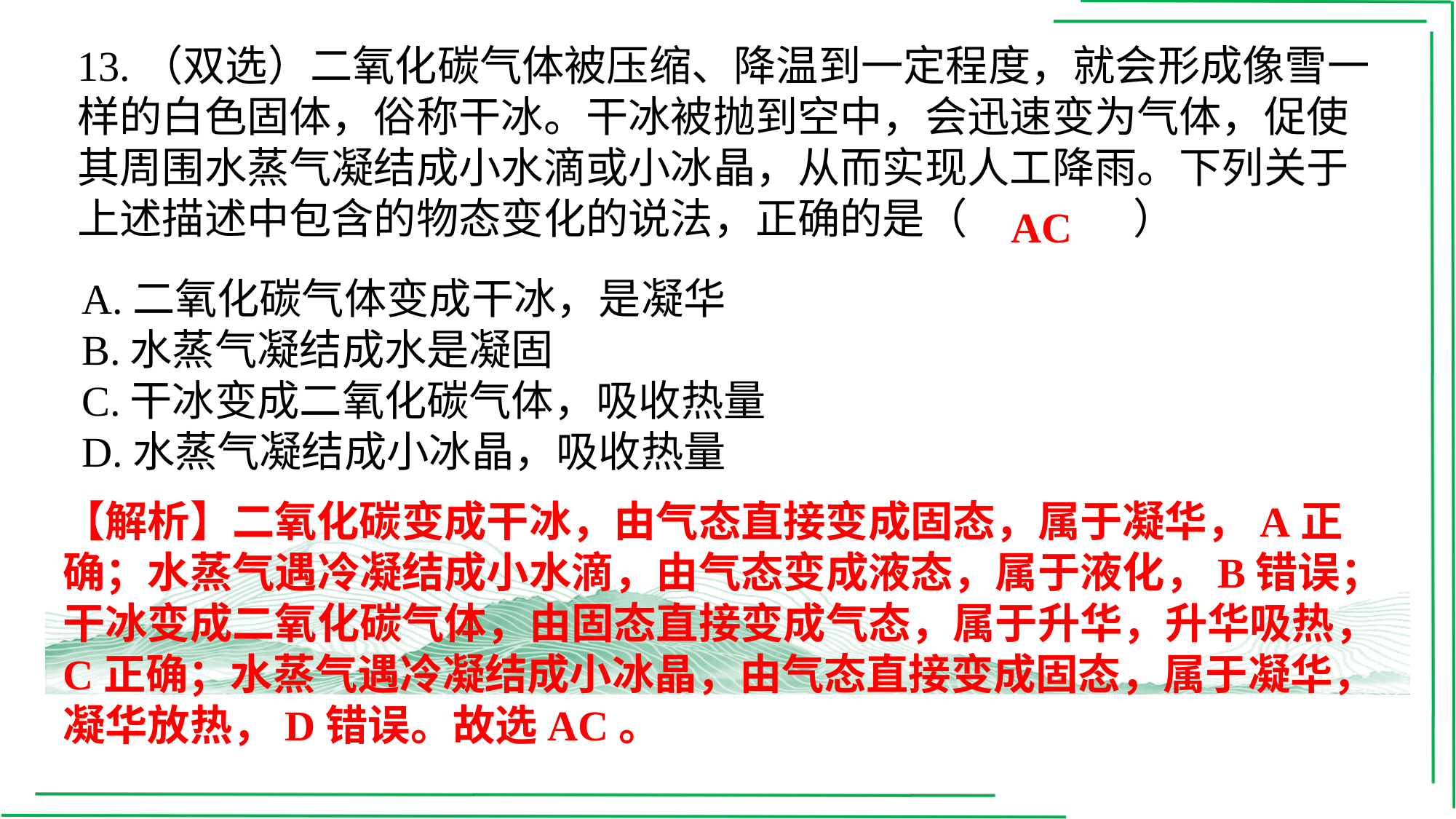

13.（双选）二氧化碳气体被压缩、降温到一定程度，就会形成像雪一样的白色固体，俗称干冰。干冰被抛到空中，会迅速变为气体，促使其周围水蒸气凝结成小水滴或小冰晶，从而实现人工降雨。下列关于上述描述中包含的物态变化的说法，正确的是（　AC　）
AC
| A.二氧化碳气体变成干冰，是凝华 |
| --- |
| B.水蒸气凝结成水是凝固 |
| C.干冰变成二氧化碳气体，吸收热量 |
| D.水蒸气凝结成小冰晶，吸收热量 |
【解析】二氧化碳变成干冰，由气态直接变成固态，属于凝华，A正确；水蒸气遇冷凝结成小水滴，由气态变成液态，属于液化，B错误；干冰变成二氧化碳气体，由固态直接变成气态，属于升华，升华吸热，C正确；水蒸气遇冷凝结成小冰晶，由气态直接变成固态，属于凝华，凝华放热，D错误。故选AC。